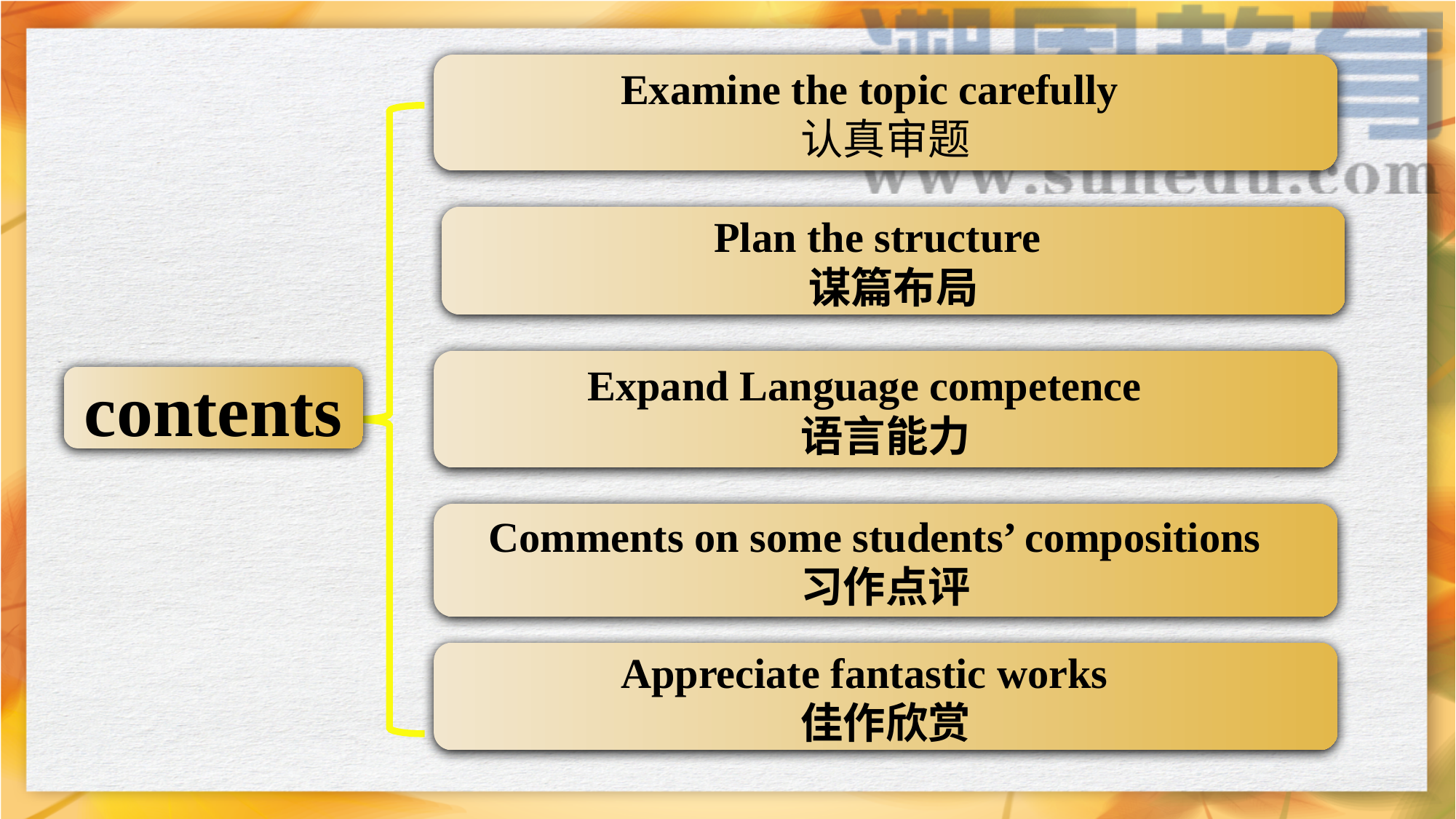

Examine the topic carefully
认真审题

 Plan the structure
谋篇布局
Expand Language competence
语言能力
contents
Comments on some students’ compositions
习作点评
Appreciate fantastic works
佳作欣赏